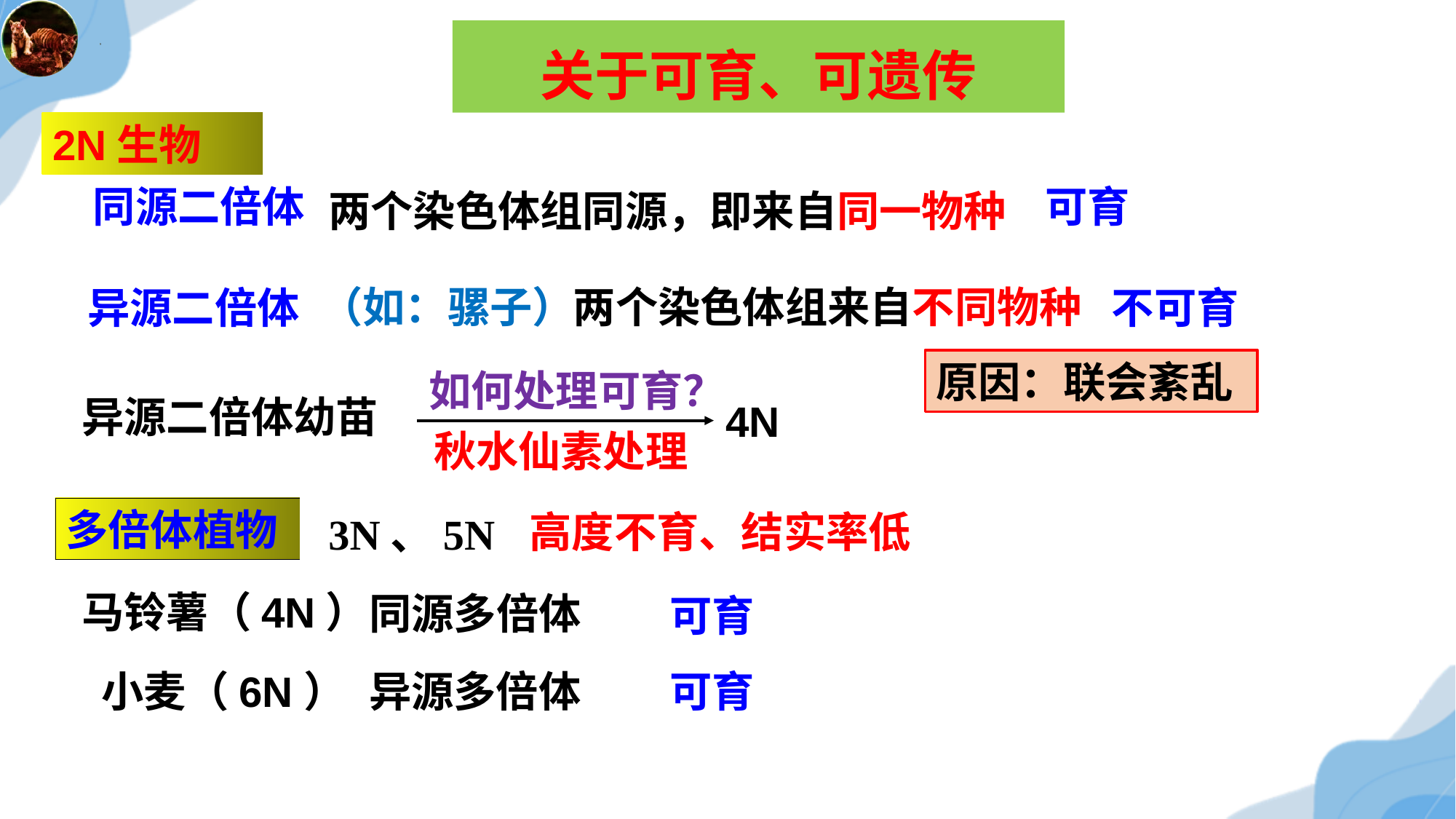

关于可育、可遗传
2N生物
同源二倍体
可育
两个染色体组同源，即来自同一物种
两个染色体组来自不同物种
（如：骡子）
异源二倍体
不可育
原因：联会紊乱
如何处理可育？
异源二倍体幼苗
4N
秋水仙素处理
多倍体植物
高度不育、结实率低
3N、5N
马铃薯（4N）
同源多倍体
可育
小麦（6N）
异源多倍体
可育